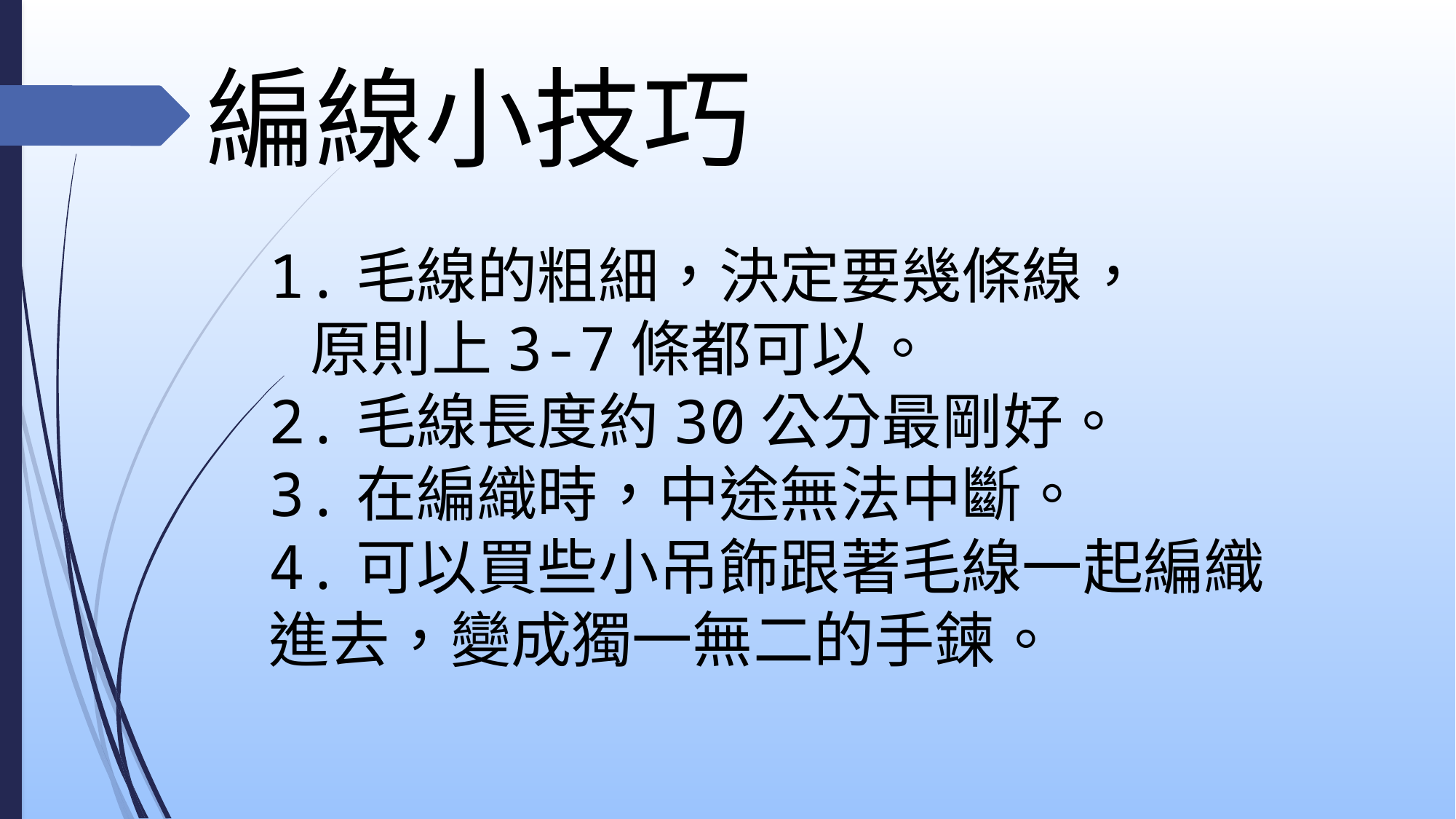

# 編線小技巧
1.毛線的粗細，決定要幾條線，
  原則上3-7條都可以。
2.毛線長度約30公分最剛好。
3.在編織時，中途無法中斷。
4.可以買些小吊飾跟著毛線一起編織進去，變成獨一無二的手鍊。